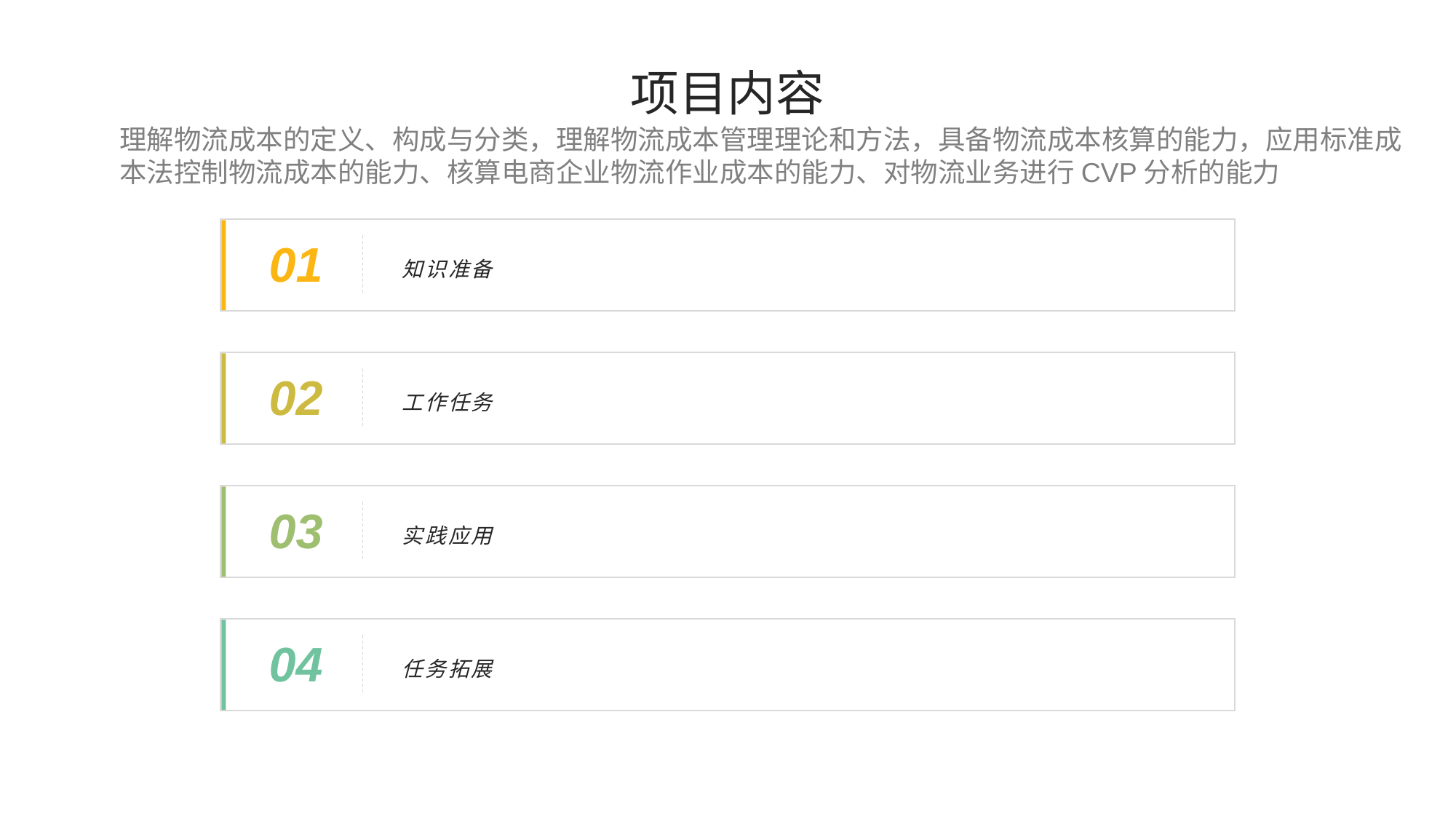

项目内容
理解物流成本的定义、构成与分类，理解物流成本管理理论和方法，具备物流成本核算的能力，应用标准成本法控制物流成本的能力、核算电商企业物流作业成本的能力、对物流业务进行CVP分析的能力

01
知识准备

02
工作任务

03
实践应用

04
任务拓展